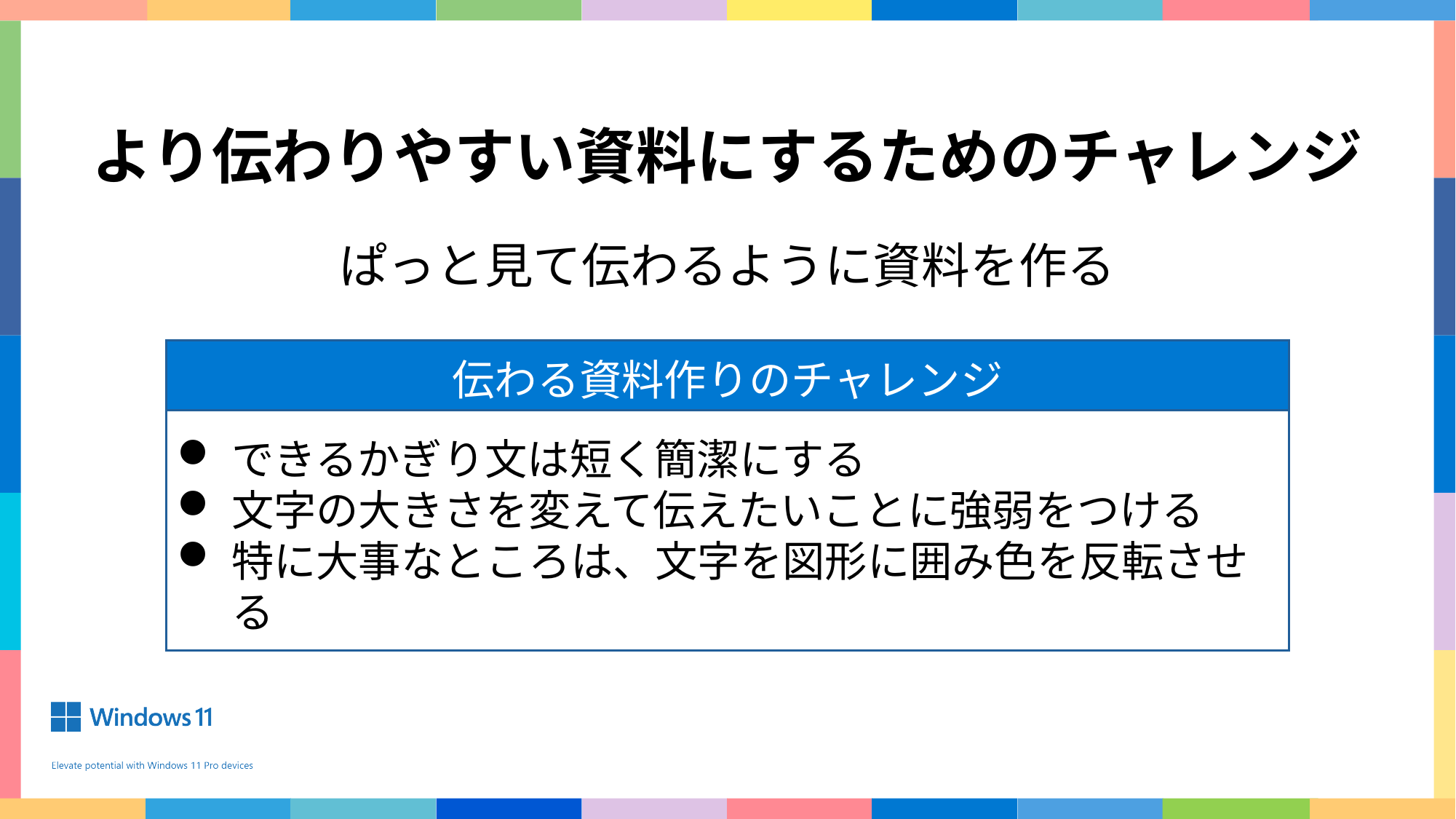

より伝わりやすい資料にするためのチャレンジ
ぱっと見て伝わるように資料を作る
伝わる資料作りのチャレンジ
できるかぎり文は短く簡潔にする
文字の大きさを変えて伝えたいことに強弱をつける
特に大事なところは、文字を図形に囲み色を反転させる